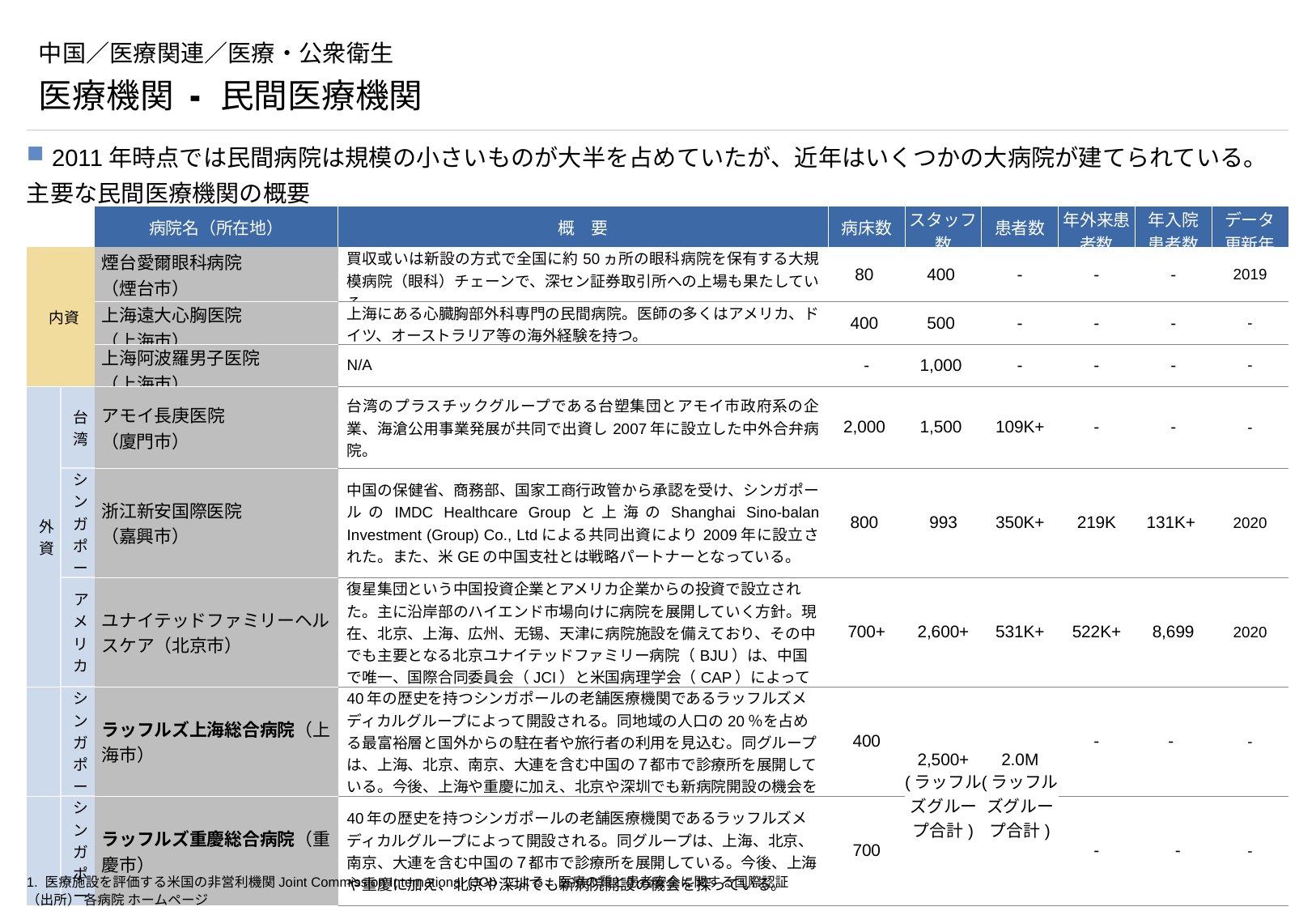

# 中国／医療関連／医療・公衆衛生
医療機関 - 民間医療機関
2011年時点では民間病院は規模の小さいものが大半を占めていたが、近年はいくつかの大病院が建てられている。

主要な民間医療機関の概要
|  |  | 病院名（所在地） | 概　要 | 病床数 | スタッフ数 | 患者数 | 年外来患者数 | 年入院 患者数 | データ 更新年 |
| --- | --- | --- | --- | --- | --- | --- | --- | --- | --- |
| 内資 |  | 煙台愛爾眼科病院　 （煙台市） | 買収或いは新設の方式で全国に約50ヵ所の眼科病院を保有する大規模病院（眼科）チェーンで、深セン証券取引所への上場も果たしている。 | 80 | 400 | - | - | - | 2019 |
|  |  | 上海遠大心胸医院 （上海市） | 上海にある心臓胸部外科専門の民間病院。医師の多くはアメリカ、ドイツ、オーストラリア等の海外経験を持つ。 | 400 | 500 | - | - | - | - |
|  |  | 上海阿波羅男子医院 （上海市） | N/A | - | 1,000 | - | - | - | - |
| 外資 | 台湾 | アモイ長庚医院 （廈門市） | 台湾のプラスチックグループである台塑集団とアモイ市政府系の企業、海滄公用事業発展が共同で出資し2007年に設立した中外合弁病院。 | 2,000 | 1,500 | 109K+ | - | - | - |
|  | シンガポール | 浙江新安国際医院 （嘉興市） | 中国の保健省、商務部、国家工商行政管から承認を受け、シンガポールのIMDC Healthcare Groupと上海のShanghai Sino-balan Investment (Group) Co., Ltdによる共同出資により2009年に設立された。また、米GEの中国支社とは戦略パートナーとなっている。 | 800 | 993 | 350K+ | 219K | 131K+ | 2020 |
|  | アメリカ | ユナイテッドファミリーヘルスケア（北京市） | 復星集団という中国投資企業とアメリカ企業からの投資で設立された。主に沿岸部のハイエンド市場向けに病院を展開していく方針。現在、北京、上海、広州、无锡、天津に病院施設を備えており、その中でも主要となる北京ユナイテッドファミリー病院（BJU）は、中国で唯一、国際合同委員会（JCI）と米国病理学会（CAP）によって認定されている。 | 700+ | 2,600+ | 531K+ | 522K+ | 8,699 | 2020 |
|  | シンガポール | ラッフルズ上海総合病院（上海市） | 40年の歴史を持つシンガポールの老舗医療機関であるラッフルズメディカルグループによって開設される。同地域の人口の20％を占める最富裕層と国外からの駐在者や旅行者の利用を見込む。同グループは、上海、北京、南京、大連を含む中国の７都市で診療所を展開している。今後、上海や重慶に加え、北京や深圳でも新病院開設の機会を探っている。 | 400 | 2,500+ (ラッフルズグループ合計) | 2.0M (ラッフルズグループ合計) | - | - | - |
|  | シンガポール | ラッフルズ重慶総合病院（重慶市） | 40年の歴史を持つシンガポールの老舗医療機関であるラッフルズメディカルグループによって開設される。同グループは、上海、北京、南京、大連を含む中国の７都市で診療所を展開している。今後、上海や重慶に加え、北京や深圳でも新病院開設の機会を探っている。 | 700 | 2,500+ | 2.0M | - | - | - |
1. 医療施設を評価する米国の非営利機関Joint Commission International (JCI) による、医療の質と患者安全に関する国際認証
（出所） 各病院 ホームページ